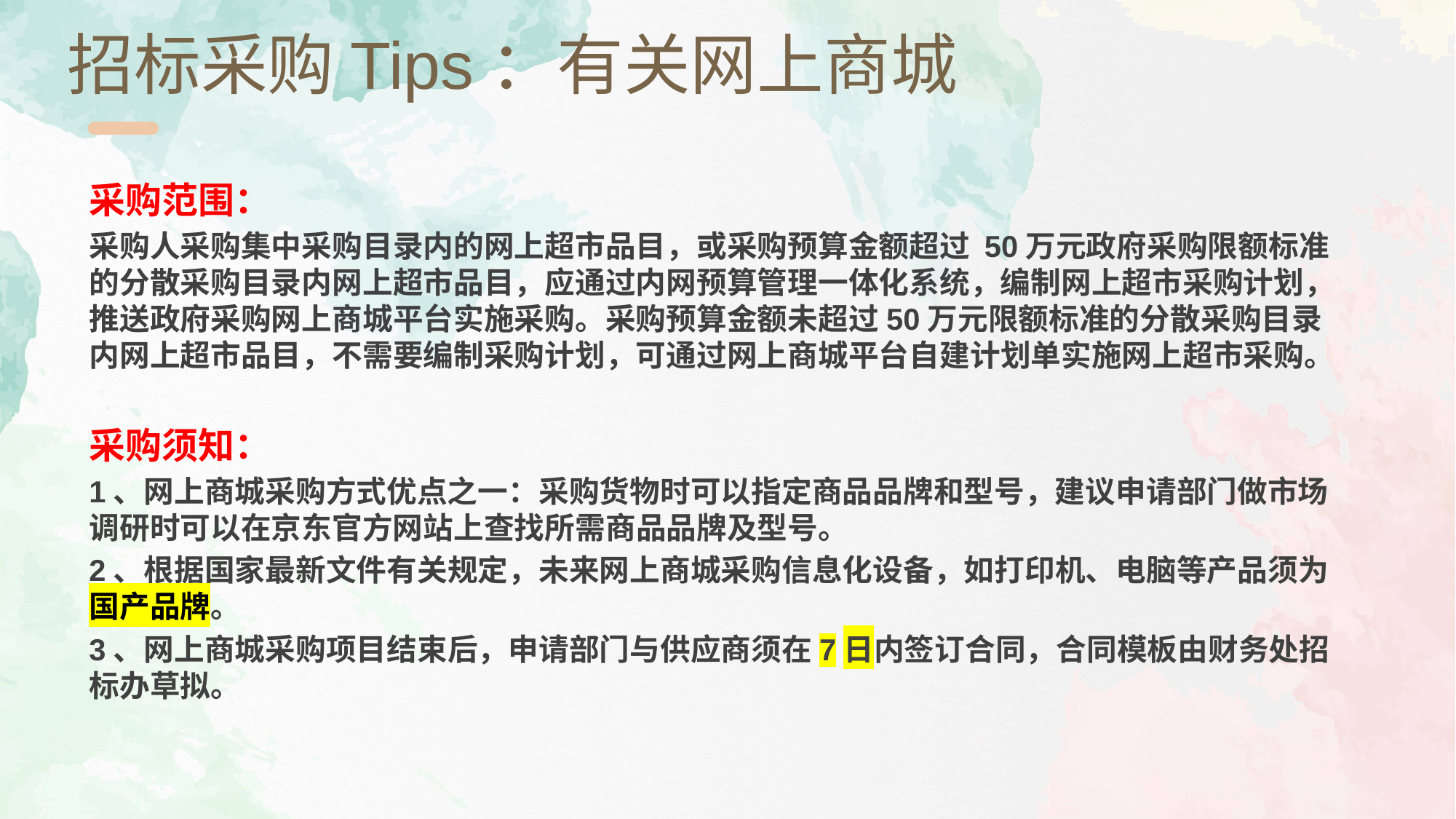

招标采购Tips：有关网上商城

采购范围：
采购人采购集中采购目录内的网上超市品目，或采购预算金额超过 50万元政府采购限额标准的分散采购目录内网上超市品目，应通过内网预算管理一体化系统，编制网上超市采购计划，推送政府采购网上商城平台实施采购。采购预算金额未超过50万元限额标准的分散采购目录内网上超市品目，不需要编制采购计划，可通过网上商城平台自建计划单实施网上超市采购。

采购须知：
1、网上商城采购方式优点之一：采购货物时可以指定商品品牌和型号，建议申请部门做市场调研时可以在京东官方网站上查找所需商品品牌及型号。
2、根据国家最新文件有关规定，未来网上商城采购信息化设备，如打印机、电脑等产品须为国产品牌。
3、网上商城采购项目结束后，申请部门与供应商须在7日内签订合同，合同模板由财务处招标办草拟。